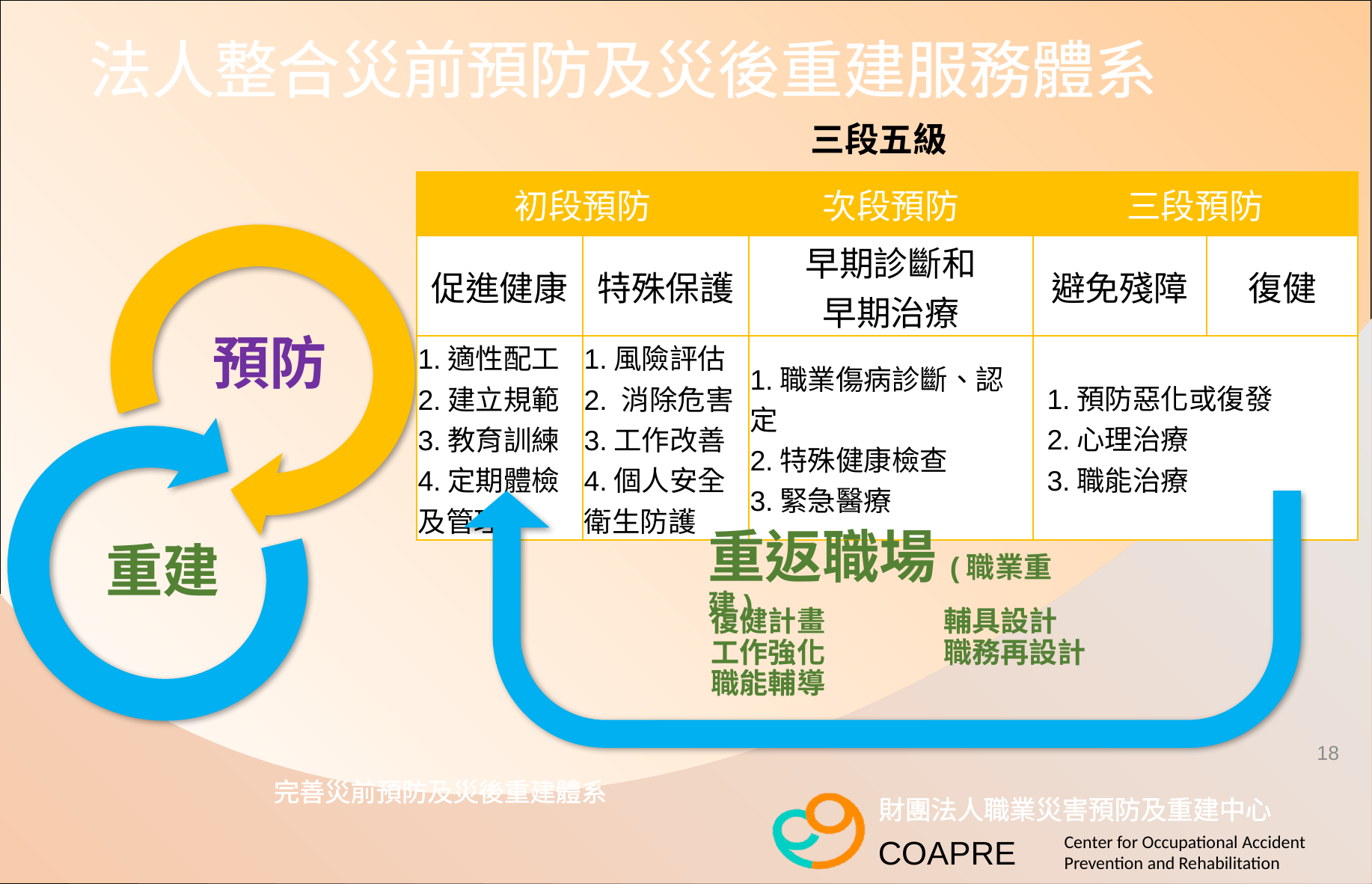

法人整合災前預防及災後重建服務體系
三段五級
| 初段預防 |  | 次段預防 | 三段預防 |  |
| --- | --- | --- | --- | --- |
| 促進健康 | 特殊保護 | 早期診斷和 早期治療 | 避免殘障 | 復健 |
| 1.適性配工 2.建立規範 3.教育訓練 4.定期體檢及管理 | 1.風險評估 2. 消除危害 3.工作改善 4.個人安全衛生防護 | 1.職業傷病診斷、認定 2.特殊健康檢查 3.緊急醫療 | 1.預防惡化或復發 2.心理治療 3.職能治療 |  |

預防

重返職場(職業重建)
重建

輔具設計
職務再設計

復健計畫
工作強化
職能輔導

18
完善災前預防及災後重建體系